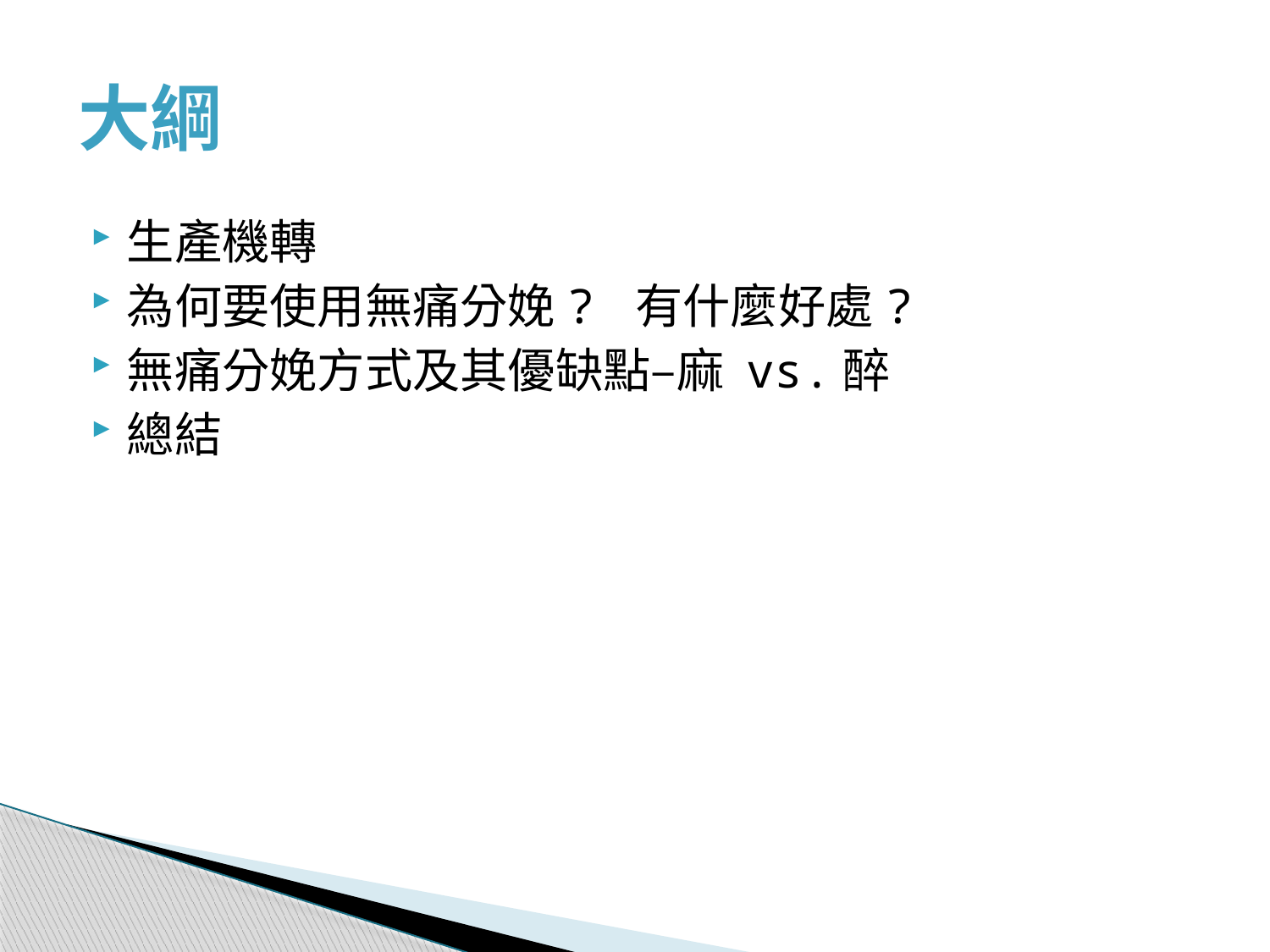

大綱
生產機轉
為何要使用無痛分娩? 有什麼好處?
無痛分娩方式及其優缺點–麻 vs.醉
總結